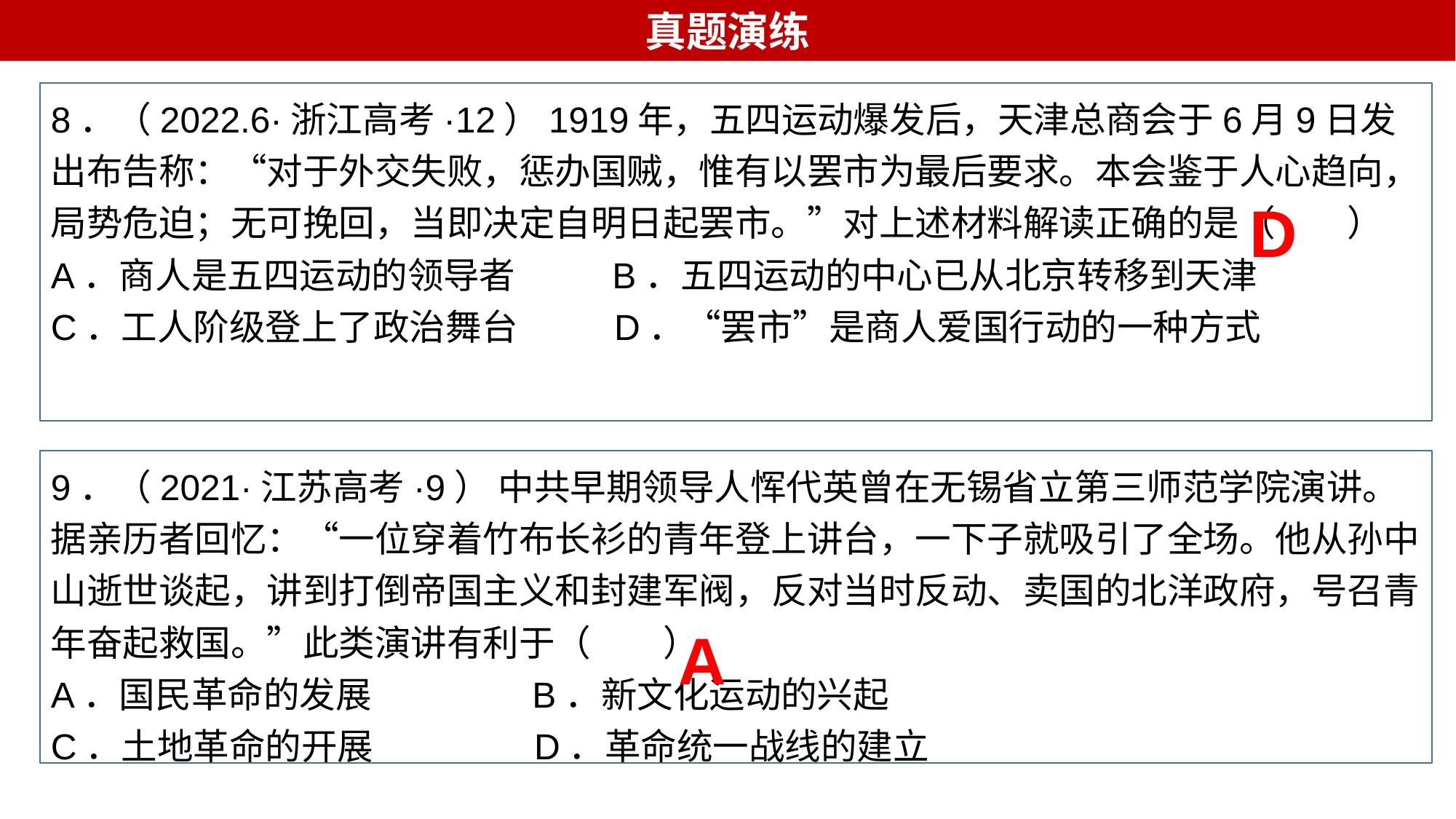

真题演练
8．（2022.6·浙江高考·12）1919年，五四运动爆发后，天津总商会于6月9日发出布告称：“对于外交失败，惩办国贼，惟有以罢市为最后要求。本会鉴于人心趋向，局势危迫；无可挽回，当即决定自明日起罢市。”对上述材料解读正确的是（　　）
A．商人是五四运动的领导者           B．五四运动的中心已从北京转移到天津
C．工人阶级登上了政治舞台           D．“罢市”是商人爱国行动的一种方式
D
9．（2021·江苏高考·9） 中共早期领导人恽代英曾在无锡省立第三师范学院演讲。据亲历者回忆：“一位穿着竹布长衫的青年登上讲台，一下子就吸引了全场。他从孙中山逝世谈起，讲到打倒帝国主义和封建军阀，反对当时反动、卖国的北洋政府，号召青年奋起救国。”此类演讲有利于（　　）
A．国民革命的发展                   B．新文化运动的兴起
C．土地革命的开展                   D．革命统一战线的建立
A